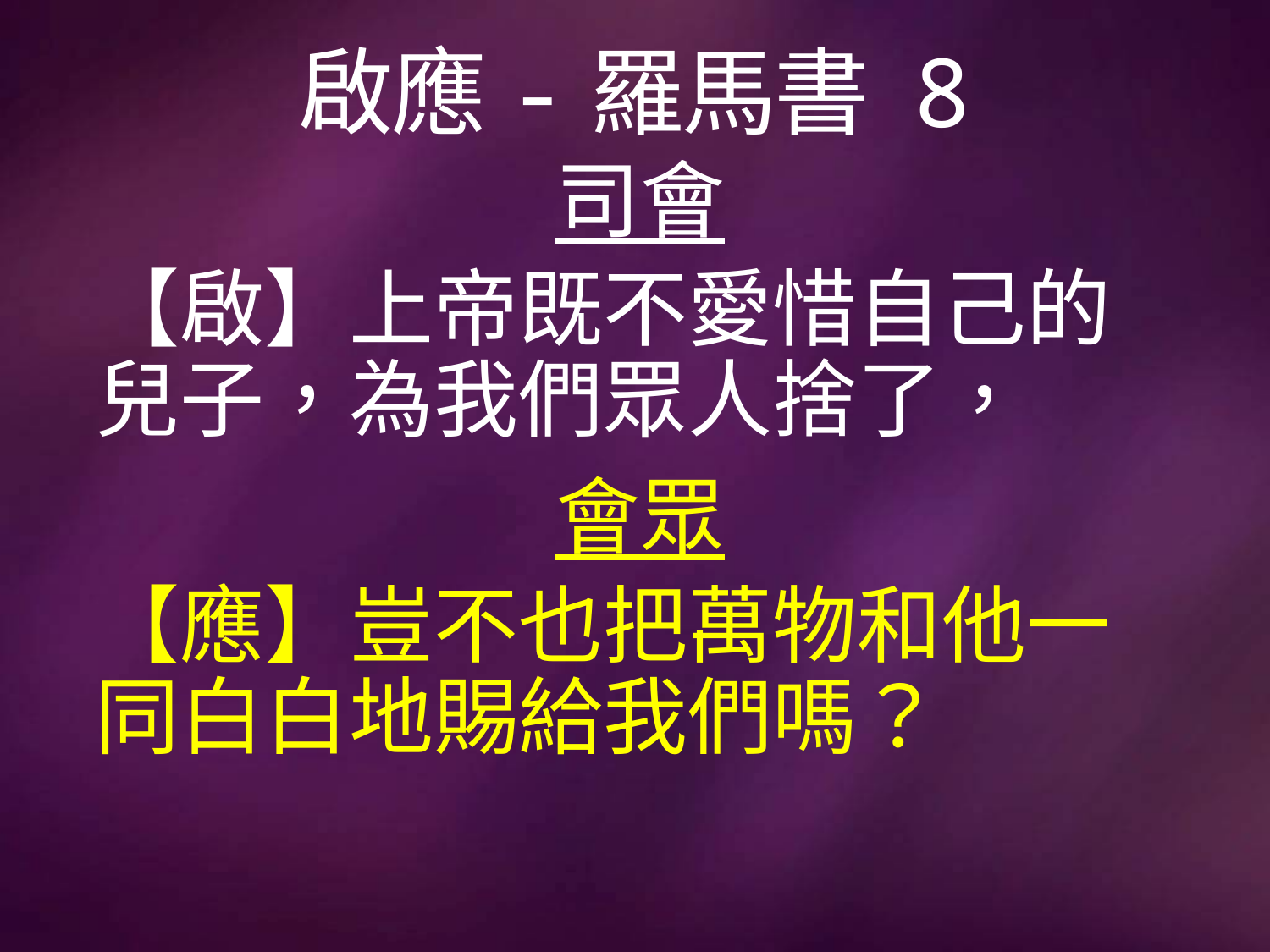

# 啟應-羅馬書 8
司會
【啟】上帝既不愛惜自己的兒子，為我們眾人捨了，

會眾
【應】豈不也把萬物和他一同白白地賜給我們嗎？